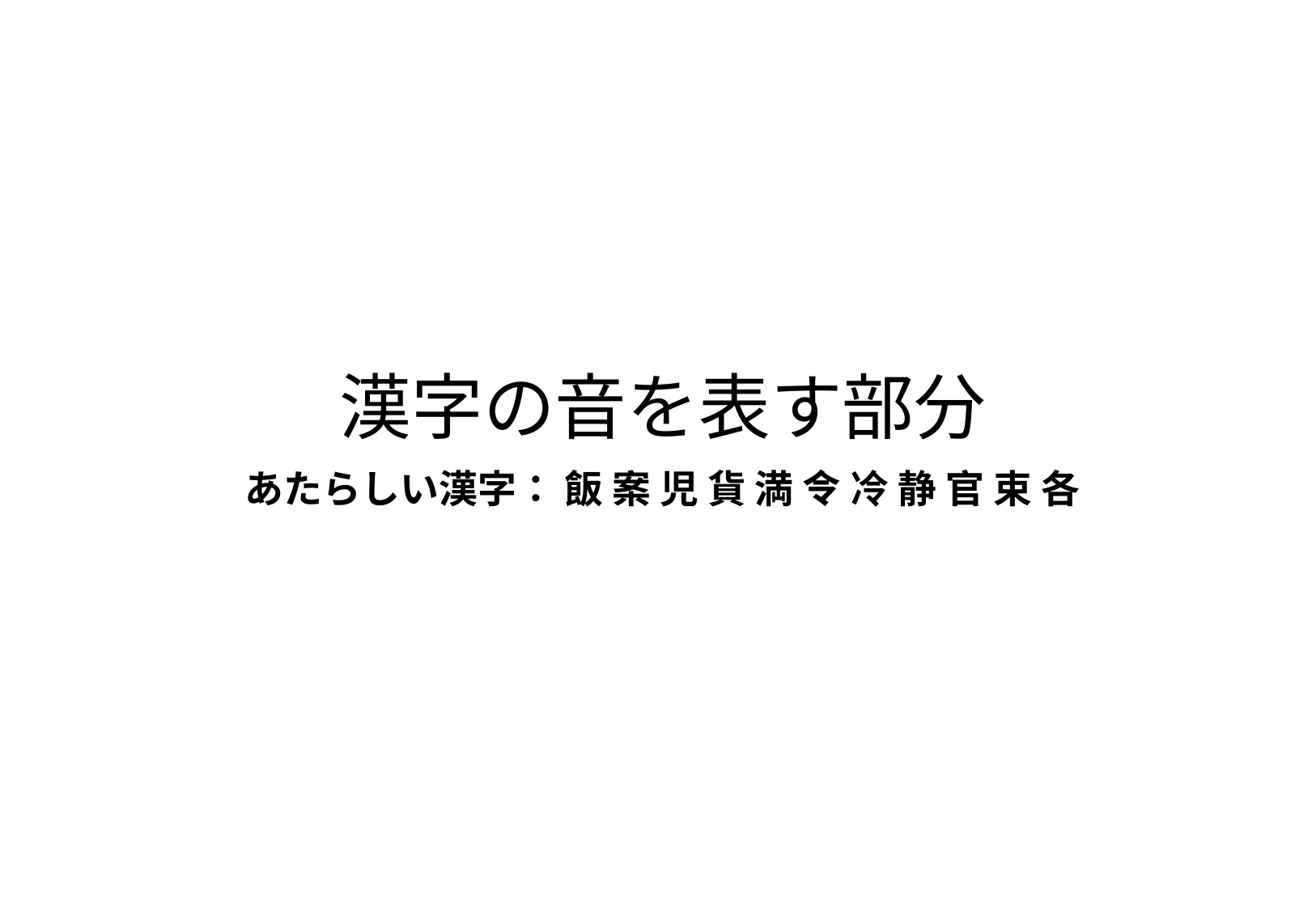

# 漢字の音を表す部分
あたらしい漢字： 飯 案 児 貨 満 令 冷 静 官 束 各